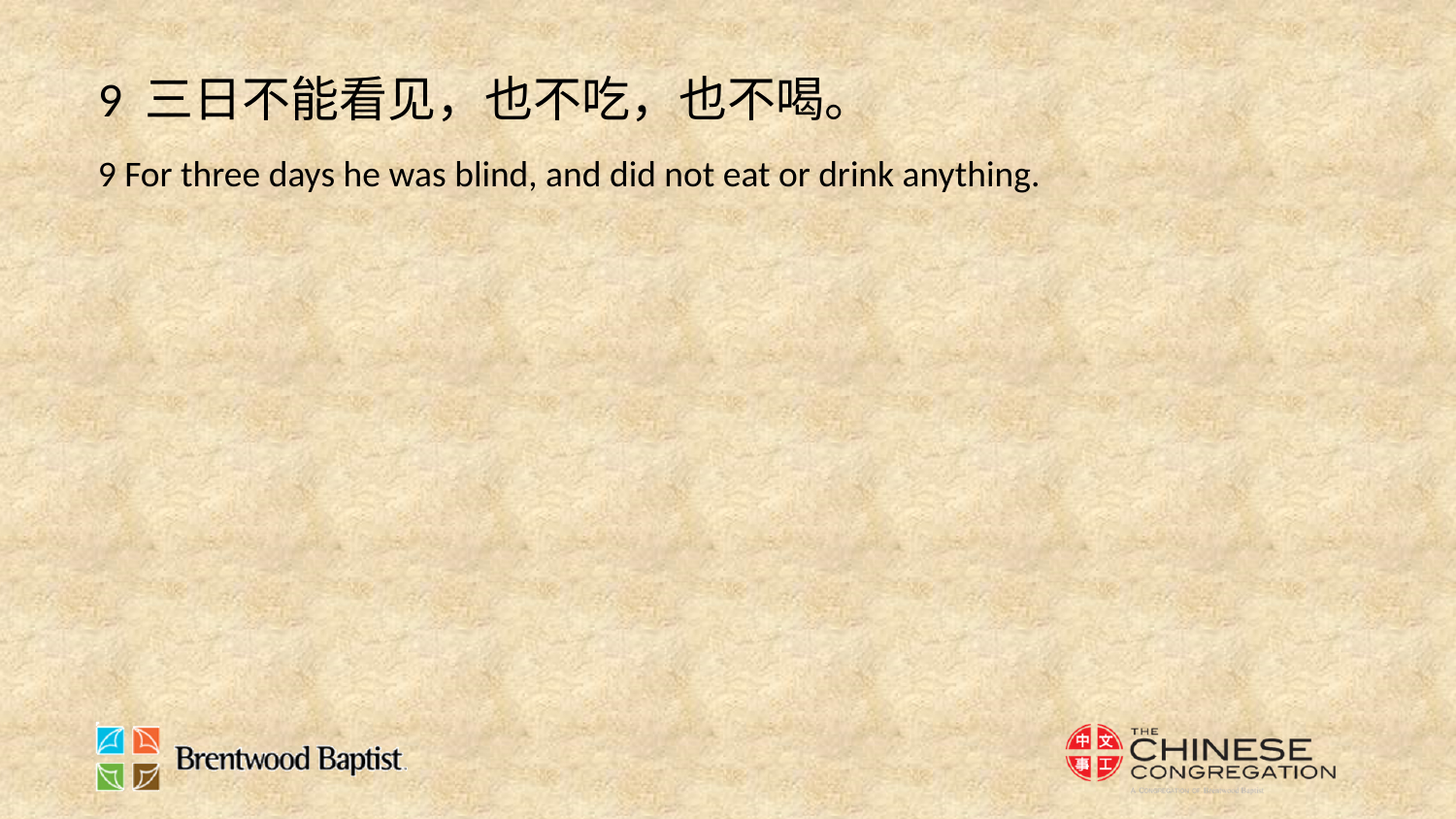

9 三日不能看见，也不吃，也不喝。

9 For three days he was blind, and did not eat or drink anything.